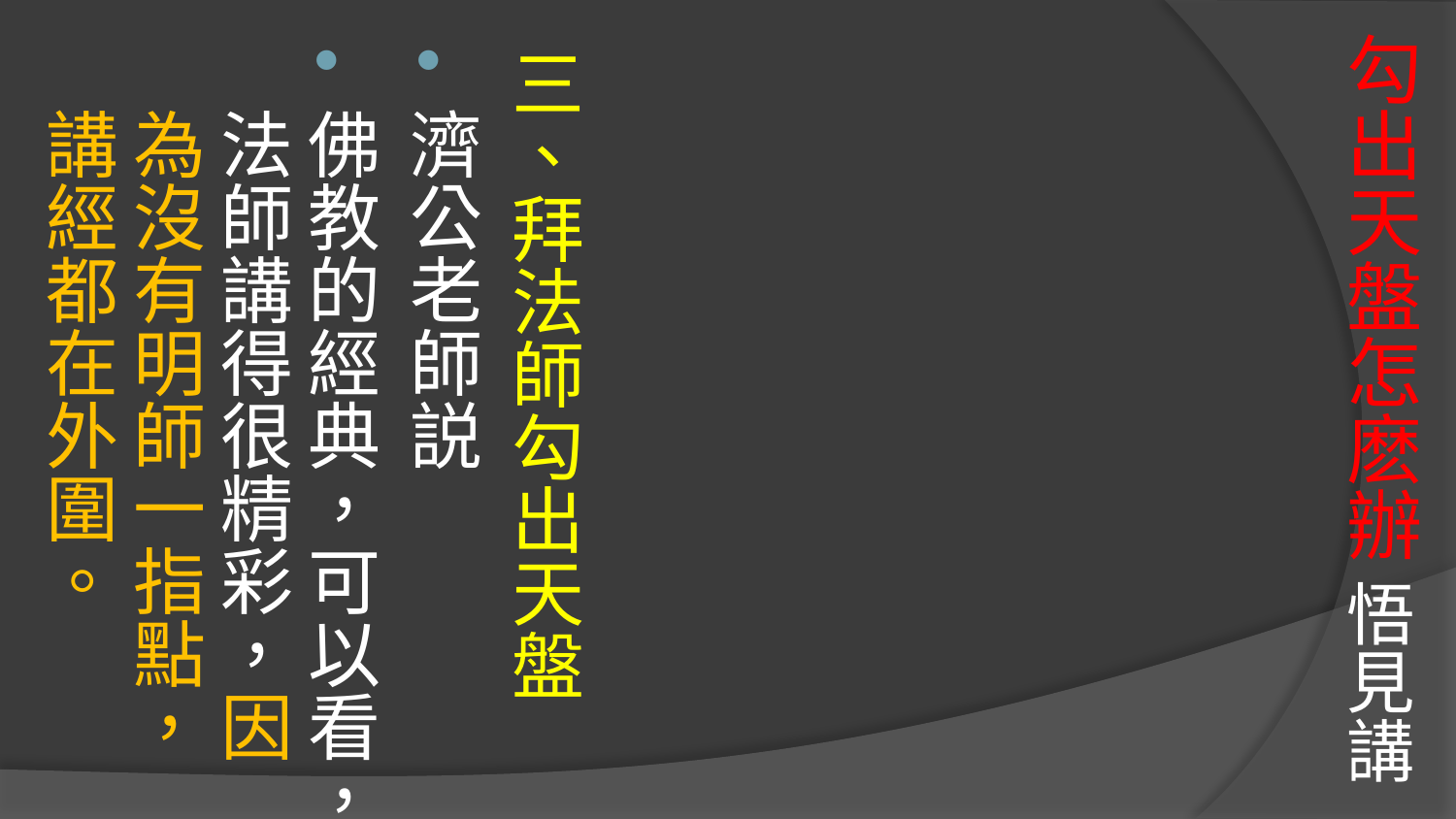

# 勾出天盤怎麽辦 悟見講
三、拜法師勾出天盤
濟公老師説
佛教的經典，可以看，法師講得很精彩，因為沒有明師一指點，講經都在外圍。